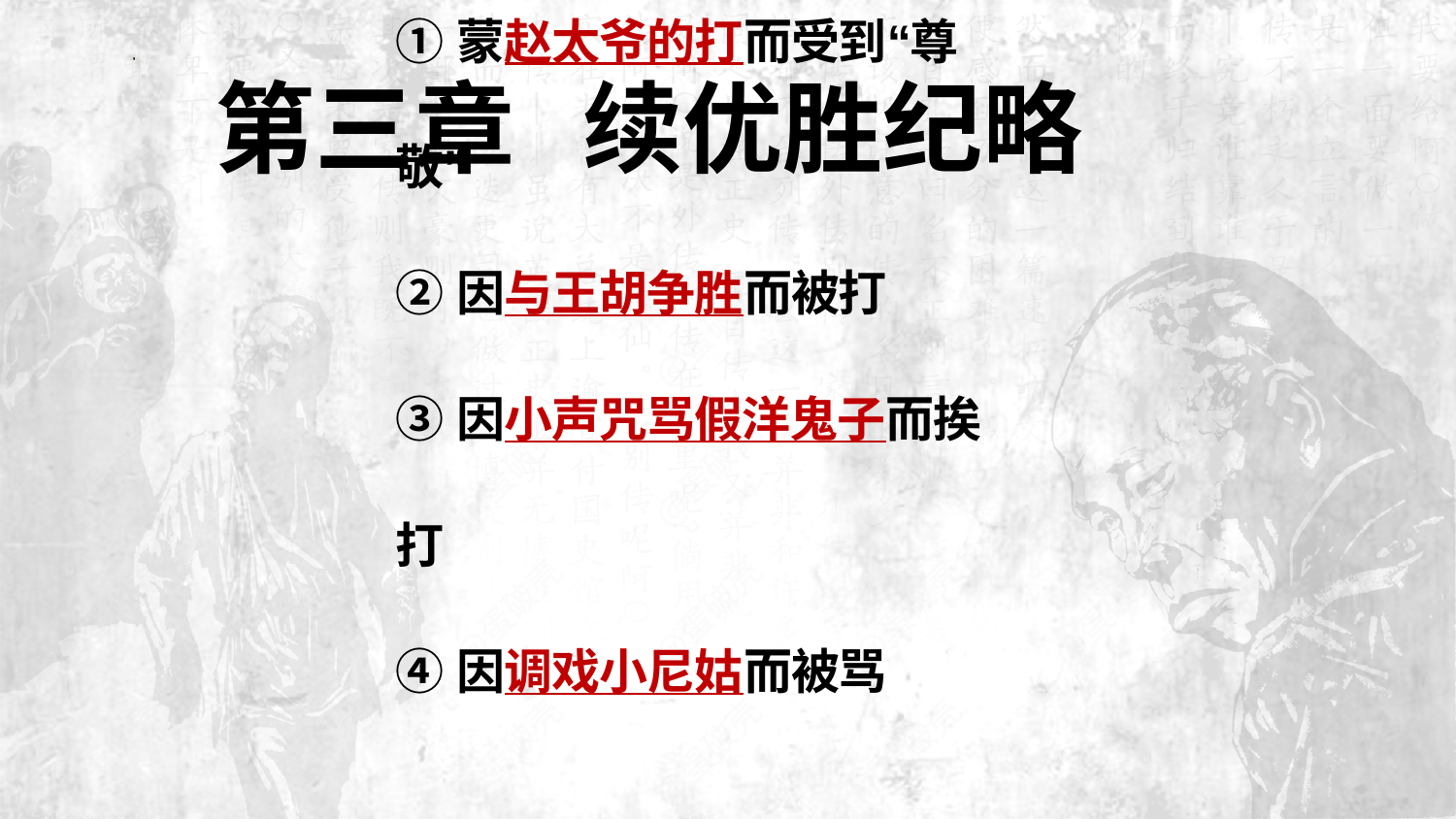

第三章   续优胜纪略
①蒙赵太爷的打而受到“尊敬”
②因与王胡争胜而被打
③因小声咒骂假洋鬼子而挨打
④因调戏小尼姑而被骂